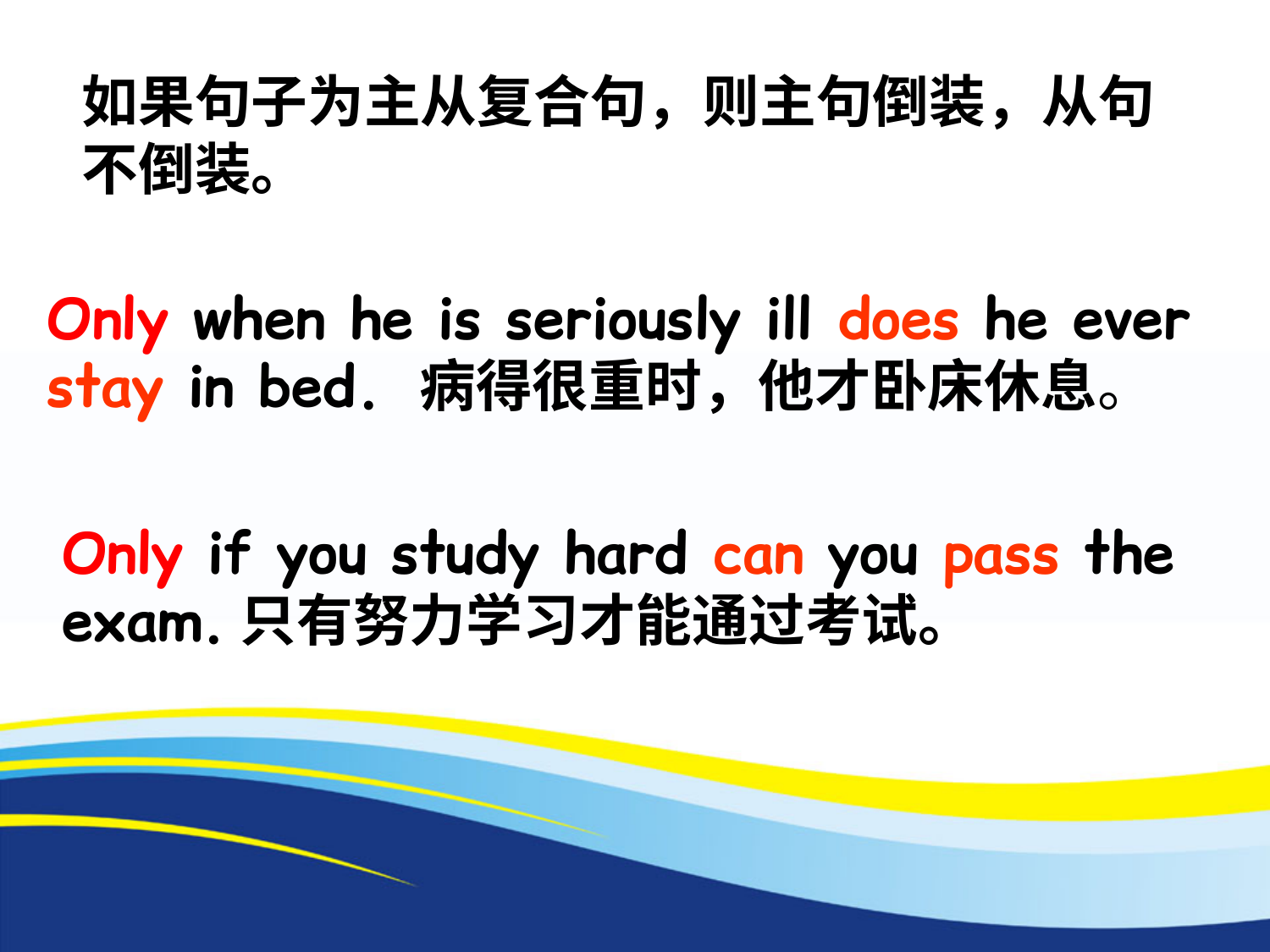

如果句子为主从复合句，则主句倒装，从句不倒装。
Only when he is seriously ill does he ever stay in bed. 病得很重时，他才卧床休息。
Only if you study hard can you pass the
exam.只有努力学习才能通过考试。